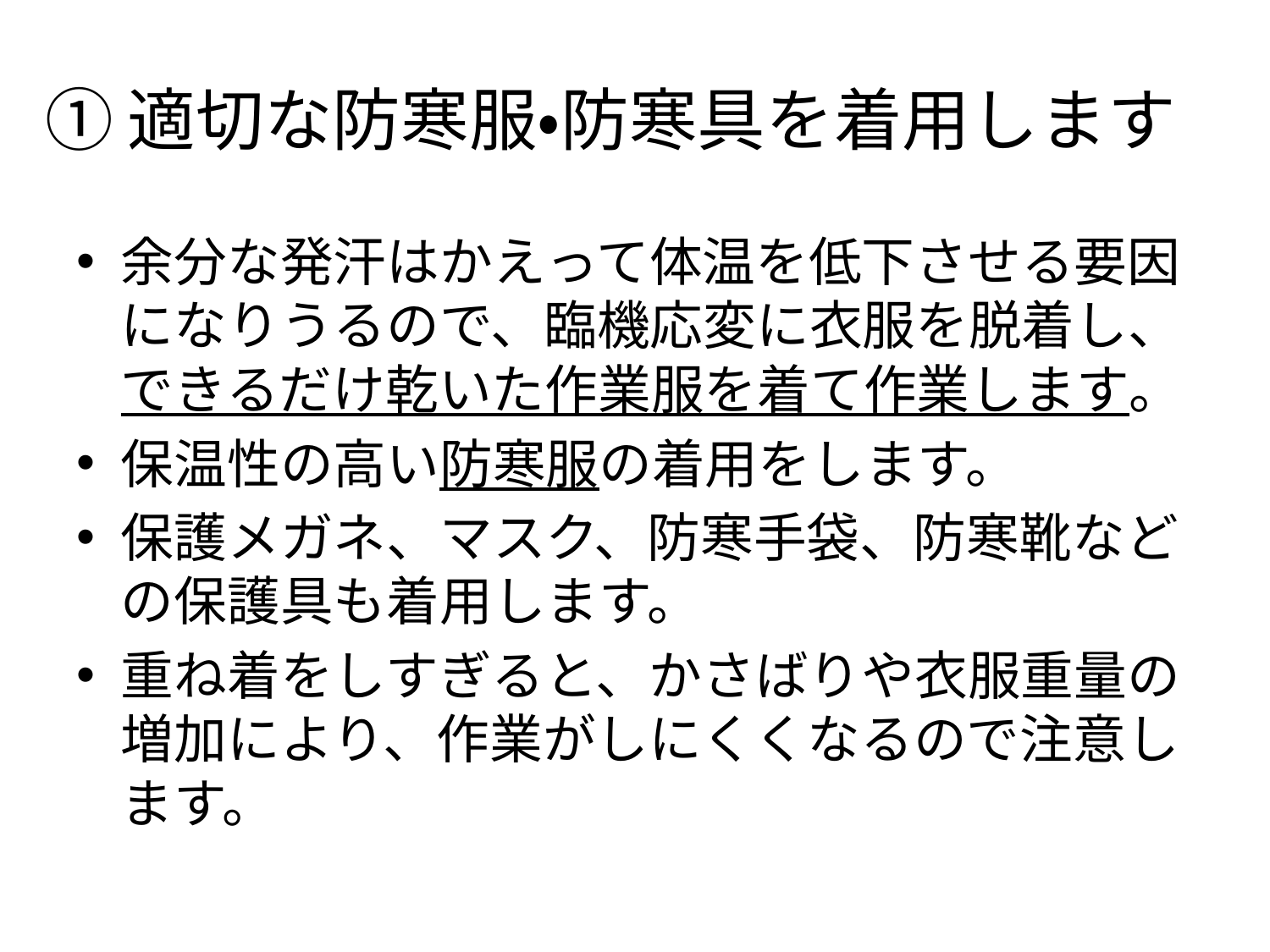

# ①適切な防寒服・防寒具を着用します
余分な発汗はかえって体温を低下させる要因になりうるので、臨機応変に衣服を脱着し、できるだけ乾いた作業服を着て作業します。
保温性の高い防寒服の着用をします。
保護メガネ、マスク、防寒手袋、防寒靴などの保護具も着用します。
重ね着をしすぎると、かさばりや衣服重量の増加により、作業がしにくくなるので注意します。